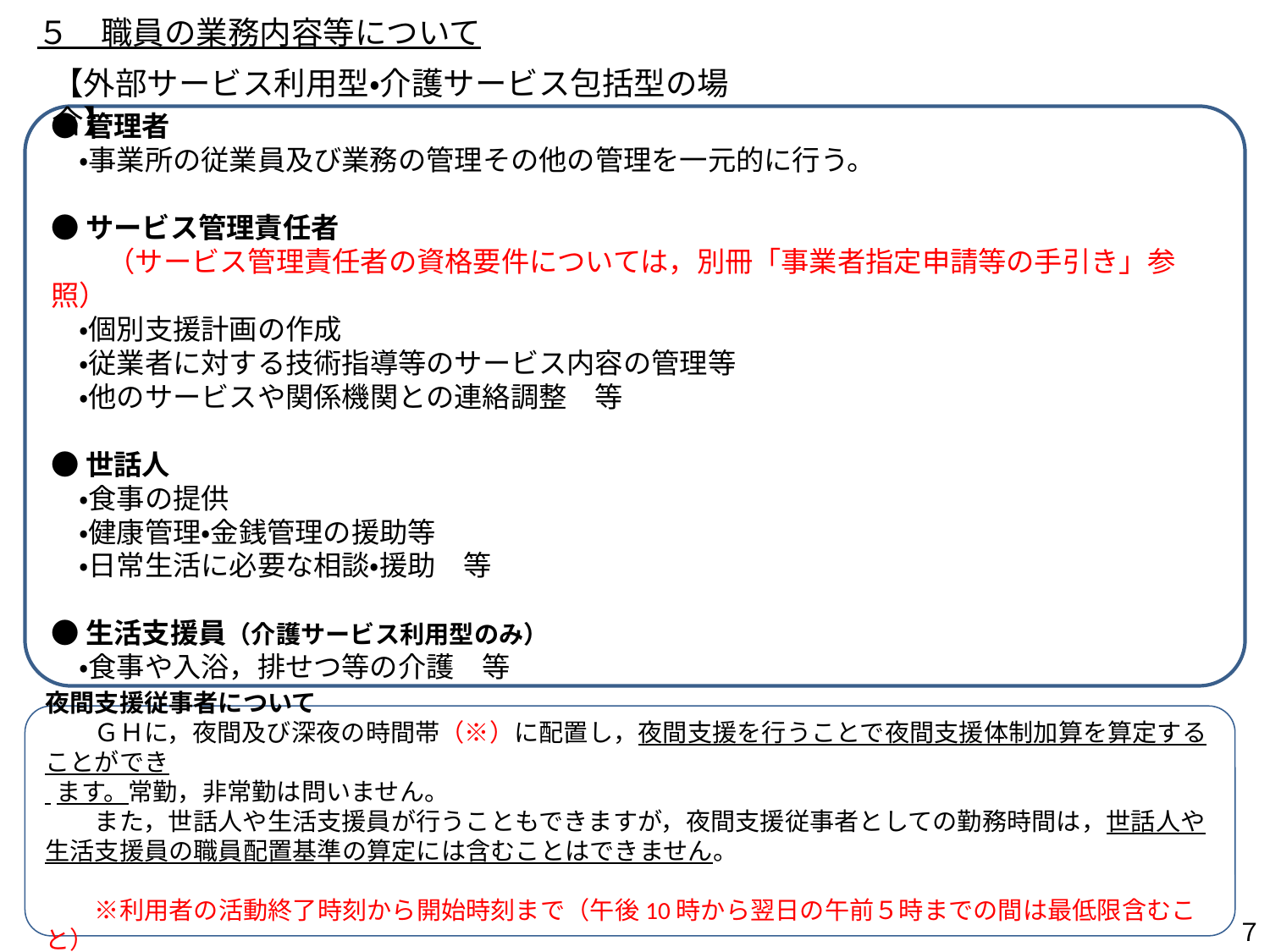

５　職員の業務内容等について
【外部サービス利用型・介護サービス包括型の場合】
●管理者
　・事業所の従業員及び業務の管理その他の管理を一元的に行う。

●サービス管理責任者
　　（サービス管理責任者の資格要件については，別冊「事業者指定申請等の手引き」参照）
　・個別支援計画の作成
　・従業者に対する技術指導等のサービス内容の管理等
　・他のサービスや関係機関との連絡調整　等

●世話人
　・食事の提供
　・健康管理・金銭管理の援助等
　・日常生活に必要な相談・援助　等

●生活支援員（介護サービス利用型のみ）
　・食事や入浴，排せつ等の介護　等
夜間支援従事者について
　　ＧＨに，夜間及び深夜の時間帯（※）に配置し，夜間支援を行うことで夜間支援体制加算を算定することができ
 ます。常勤，非常勤は問いません。
　　また，世話人や生活支援員が行うこともできますが，夜間支援従事者としての勤務時間は，世話人や生活支援員の職員配置基準の算定には含むことはできません。

　　※利用者の活動終了時刻から開始時刻まで（午後10時から翌日の午前５時までの間は最低限含むこと）
７